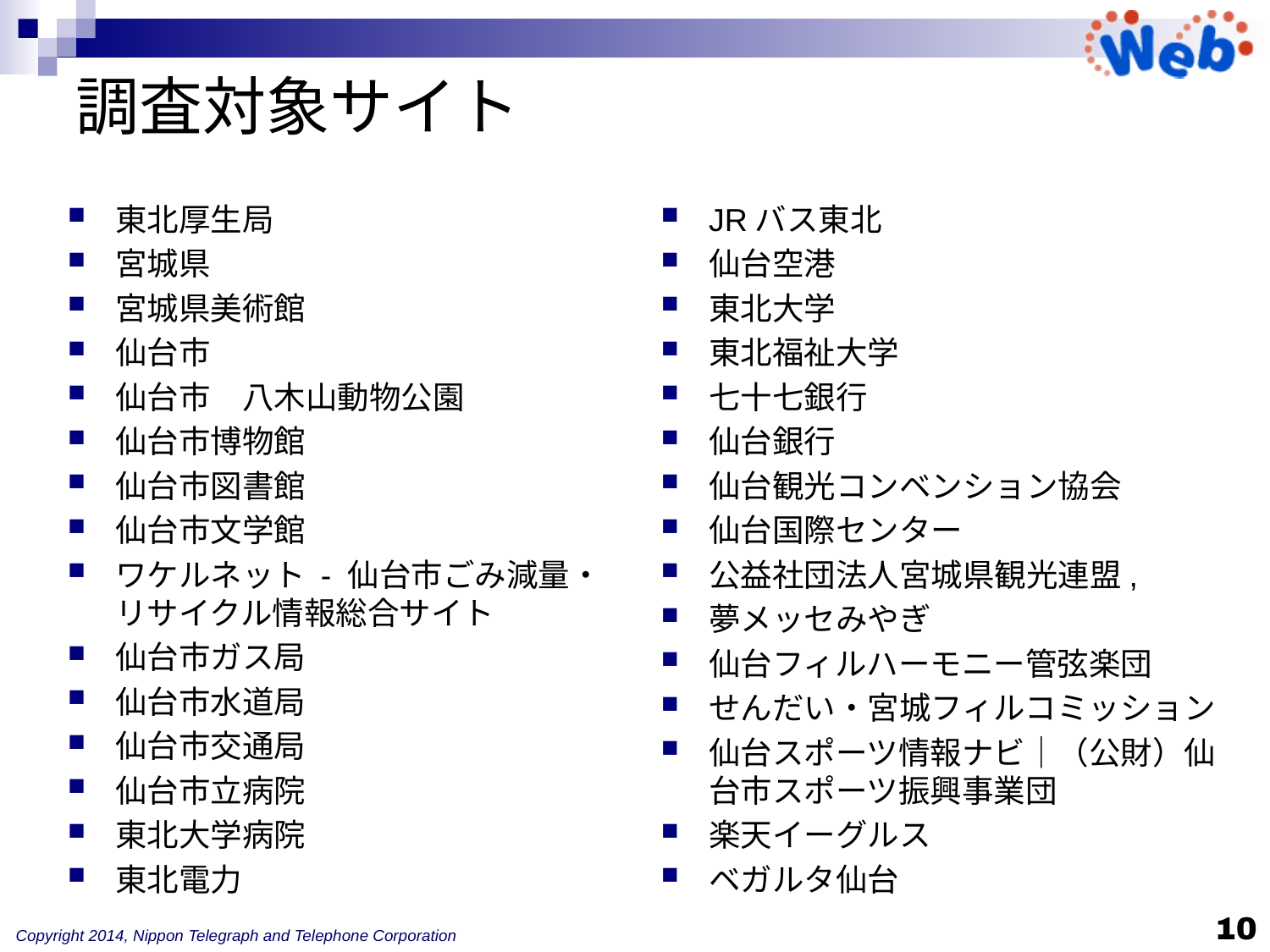

# 調査対象サイト
東北厚生局
宮城県
宮城県美術館
仙台市
仙台市　八木山動物公園
仙台市博物館
仙台市図書館
仙台市文学館
ワケルネット - 仙台市ごみ減量・リサイクル情報総合サイト
仙台市ガス局
仙台市水道局
仙台市交通局
仙台市立病院
東北大学病院
東北電力
JRバス東北
仙台空港
東北大学
東北福祉大学
七十七銀行
仙台銀行
仙台観光コンベンション協会
仙台国際センター
公益社団法人宮城県観光連盟,
夢メッセみやぎ
仙台フィルハーモニー管弦楽団
せんだい・宮城フィルコミッション
仙台スポーツ情報ナビ｜（公財）仙台市スポーツ振興事業団
楽天イーグルス
ベガルタ仙台
10